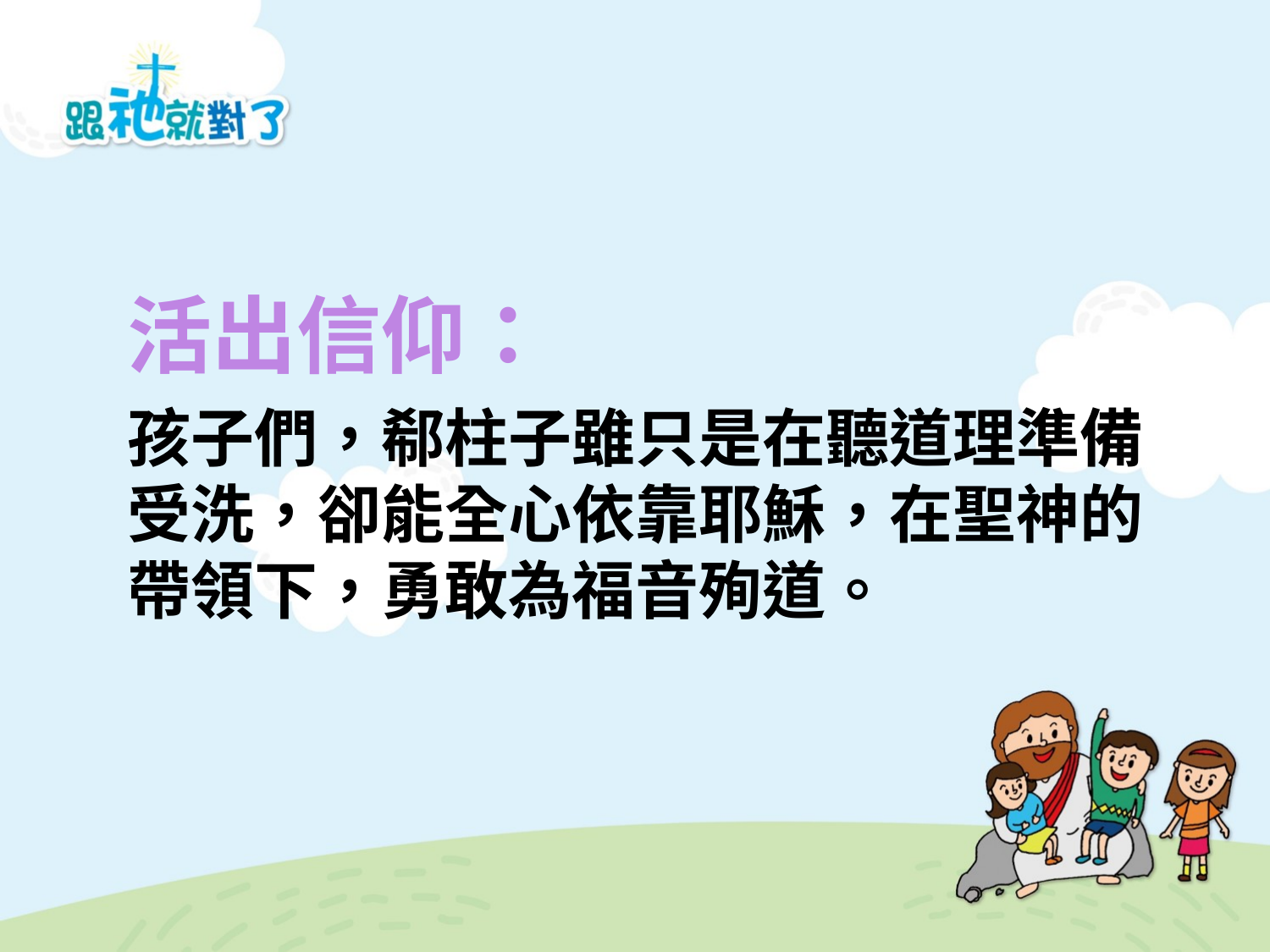

活出信仰：
孩子們，郗柱子雖只是在聽道理準備受洗，卻能全心依靠耶穌，在聖神的帶領下，勇敢為福音殉道。